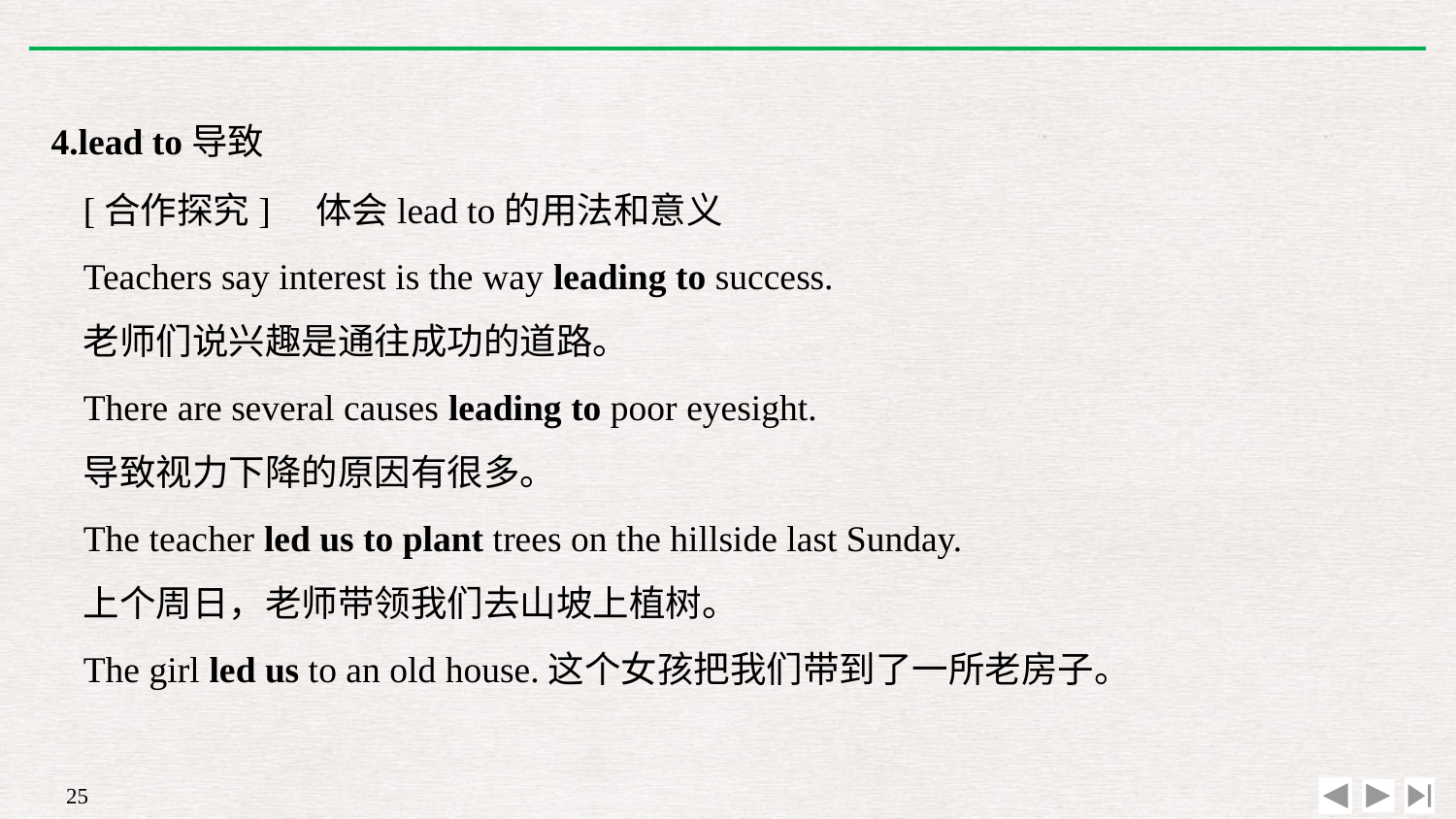

4.lead to导致
[合作探究]　体会lead to的用法和意义
Teachers say interest is the way leading to success.
老师们说兴趣是通往成功的道路。
There are several causes leading to poor eyesight.
导致视力下降的原因有很多。
The teacher led us to plant trees on the hillside last Sunday.
上个周日，老师带领我们去山坡上植树。
The girl led us to an old house.这个女孩把我们带到了一所老房子。